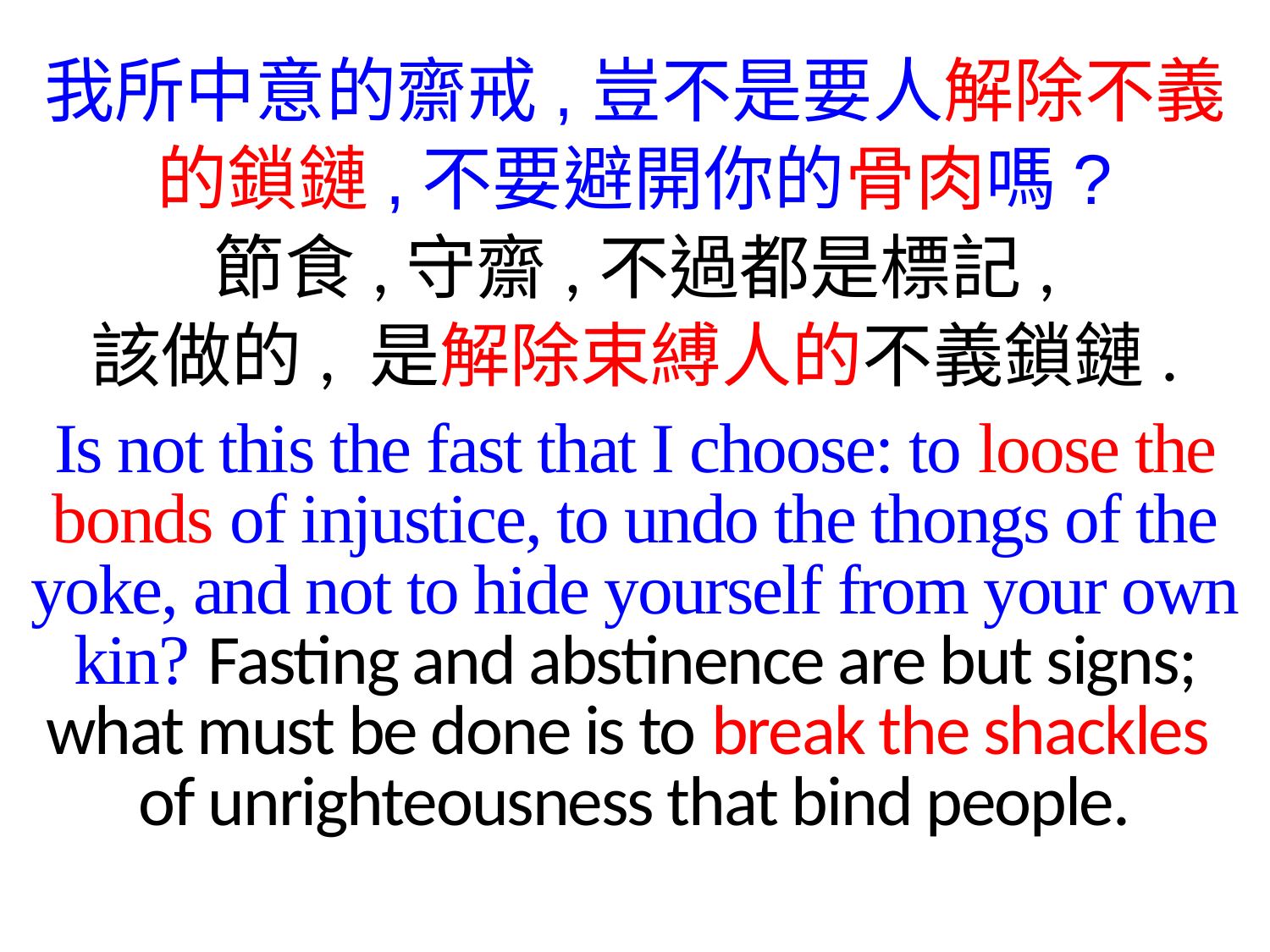

我所中意的齋戒,豈不是要人解除不義的鎖鏈,不要避開你的骨肉嗎?
節食,守齋,不過都是標記,
該做的, 是解除束縛人的不義鎖鏈.
Is not this the fast that I choose: to loose the bonds of injustice, to undo the thongs of the yoke, and not to hide yourself from your own kin? Fasting and abstinence are but signs; what must be done is to break the shackles
of unrighteousness that bind people.